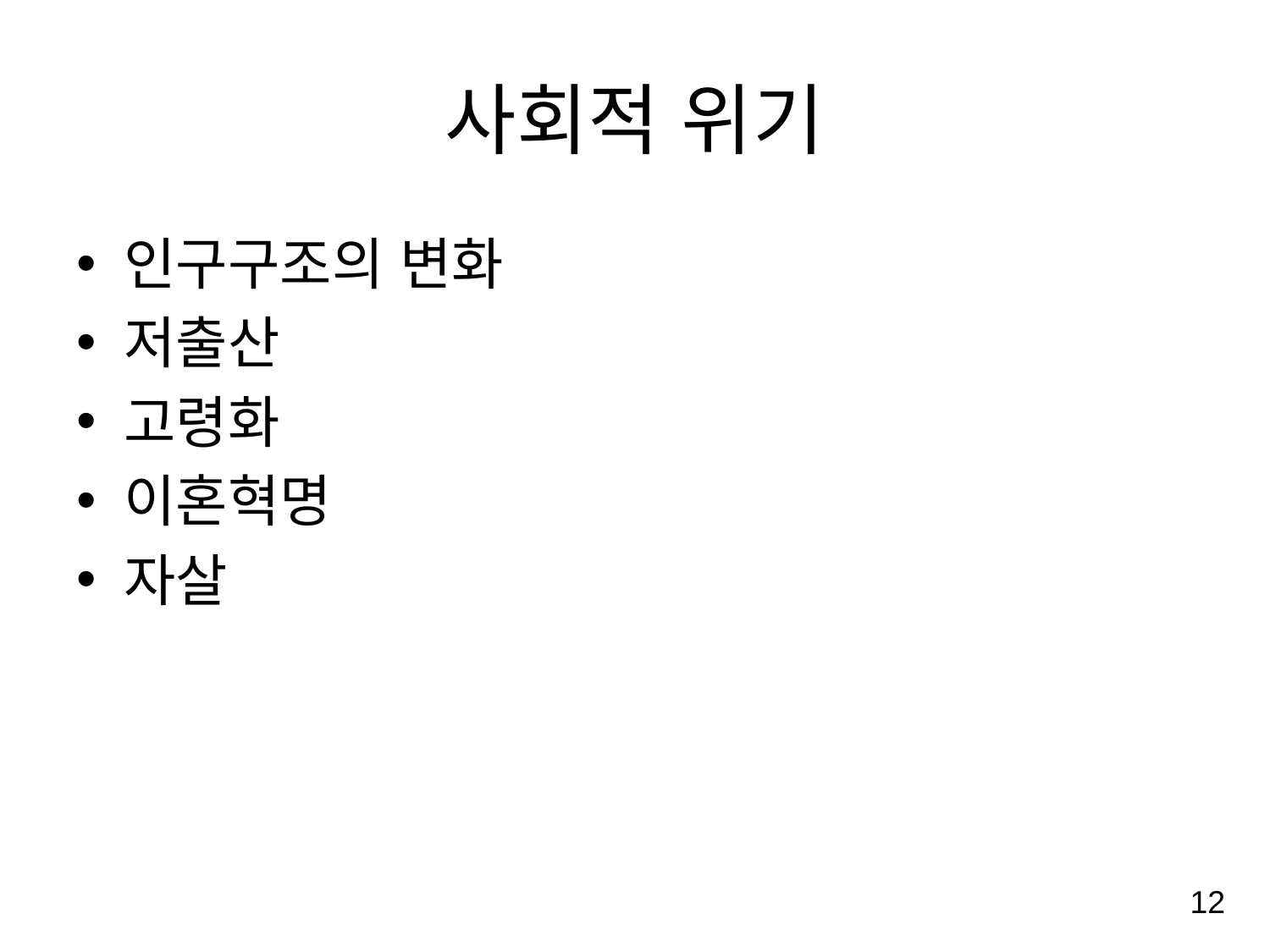

# 사회적 위기
인구구조의 변화
저출산
고령화
이혼혁명
자살
12